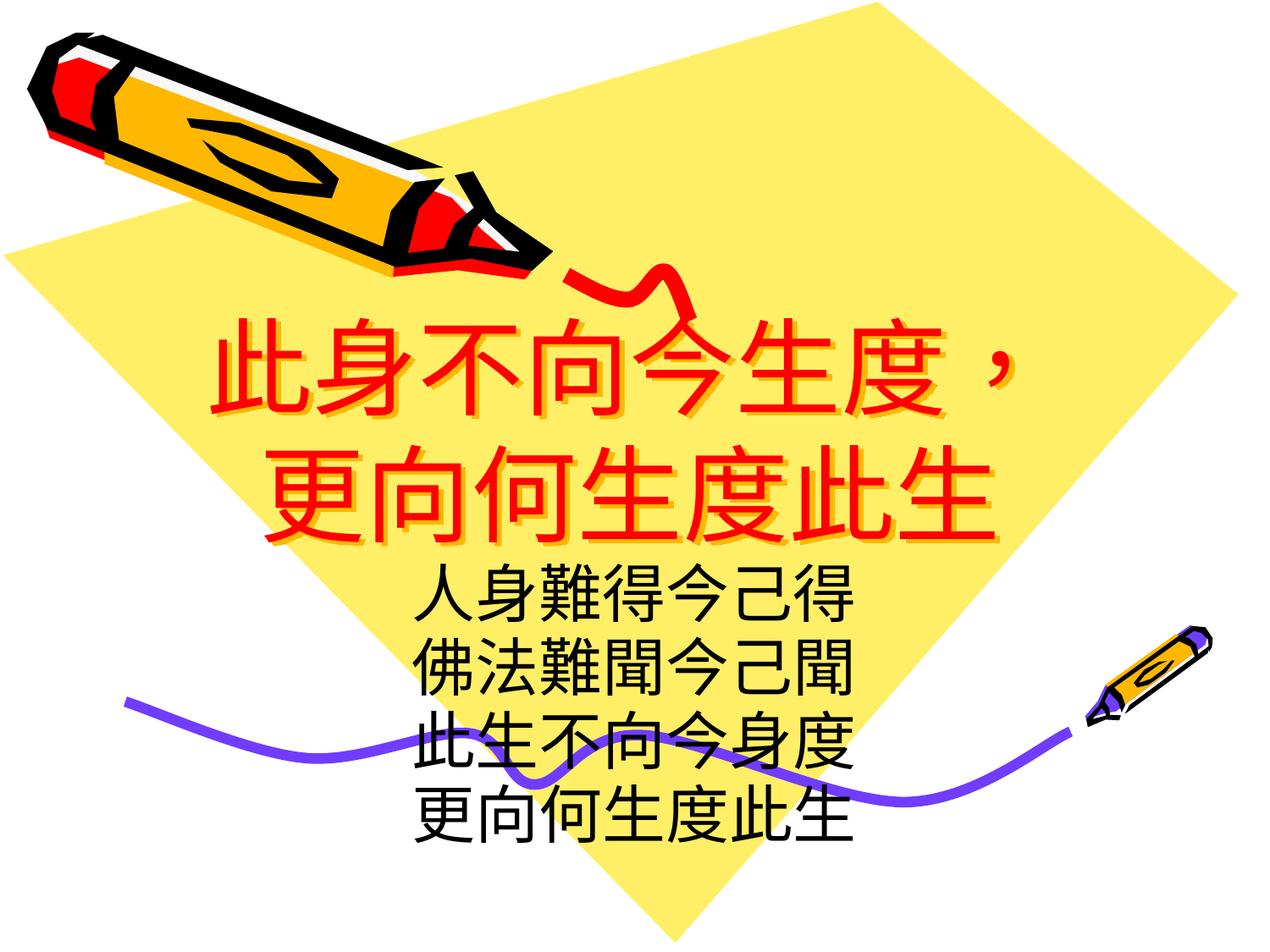

# 此身不向今生度，更向何生度此生
人身難得今己得
佛法難聞今己聞
此生不向今身度
更向何生度此生